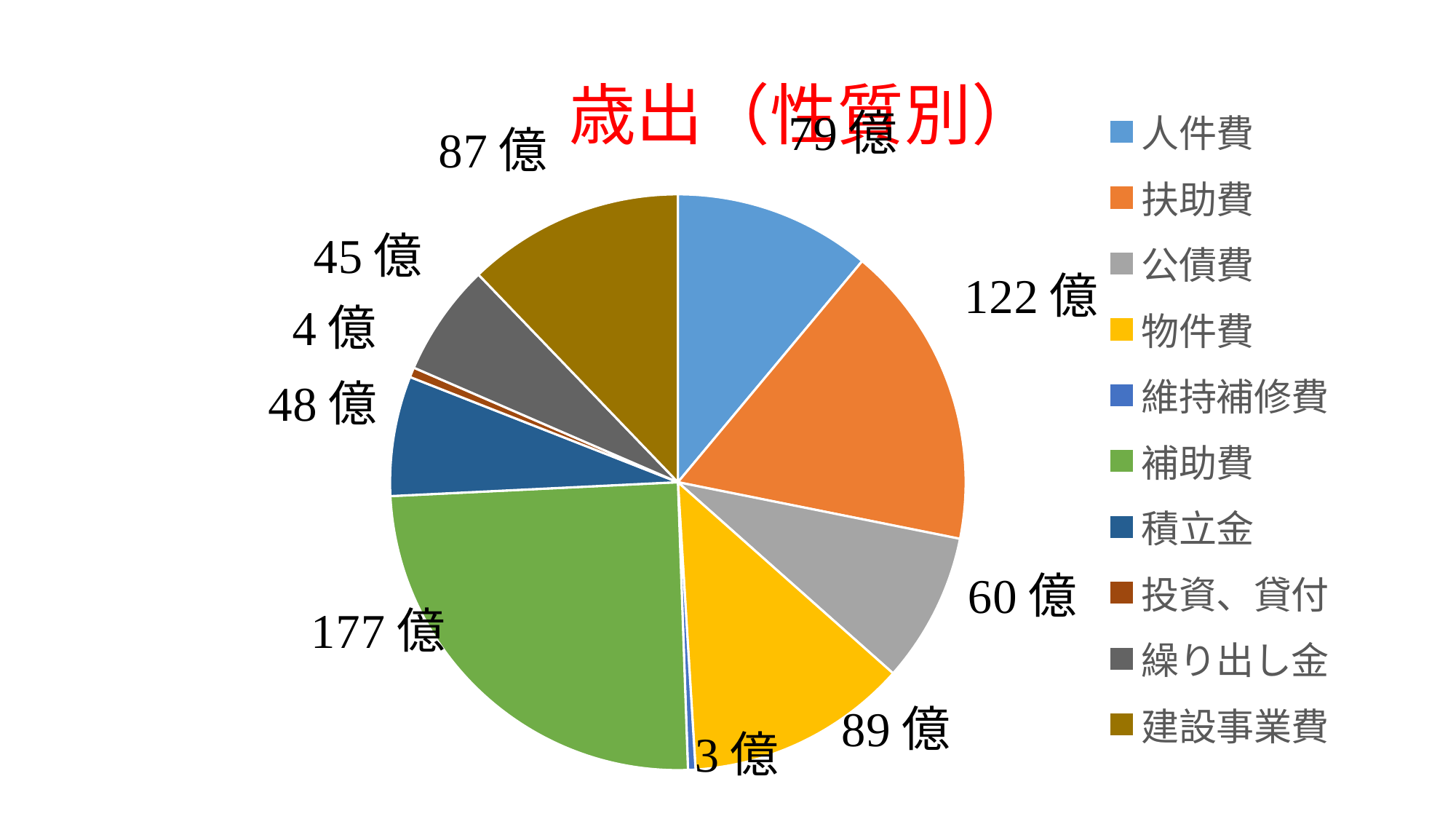

### Chart: 歳出（性質別）

| Category | 歳出（性質別） |
|---|---|
| 人件費 | 79.0 |
| 扶助費 | 122.0 |
| 公債費 | 60.0 |
| 物件費 | 89.0 |
| 維持補修費 | 3.0 |
| 補助費 | 177.0 |
| 積立金 | 48.0 |
| 投資、貸付 | 4.0 |
| 繰り出し金 | 45.0 |
| 建設事業費 | 87.0 |